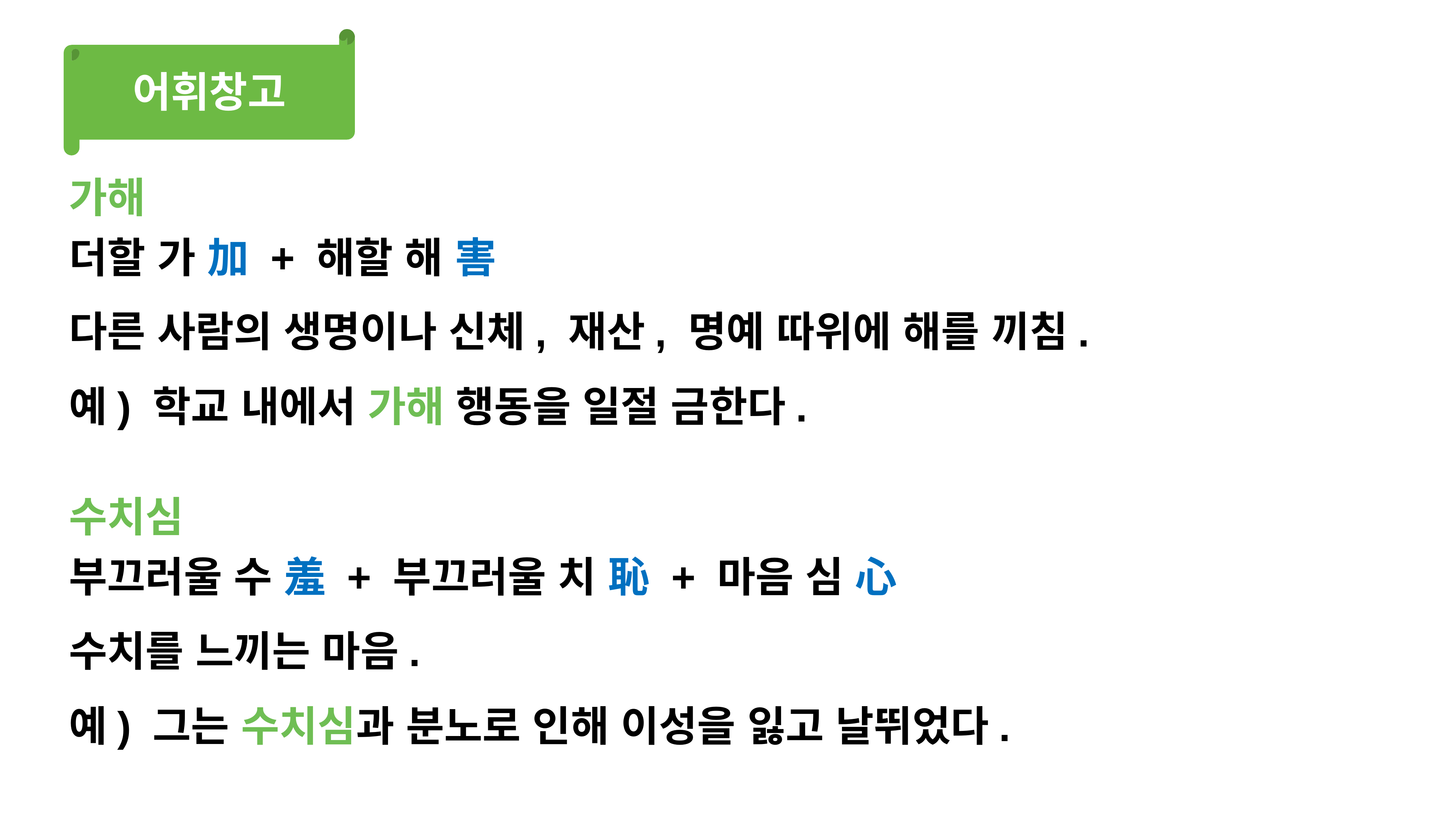

어휘창고
가해
더할 가 加 + 해할 해 害
다른 사람의 생명이나 신체, 재산, 명예 따위에 해를 끼침.
예) 학교 내에서 가해 행동을 일절 금한다.
수치심
부끄러울 수 羞 + 부끄러울 치 恥 + 마음 심 心
수치를 느끼는 마음.
예) 그는 수치심과 분노로 인해 이성을 잃고 날뛰었다.